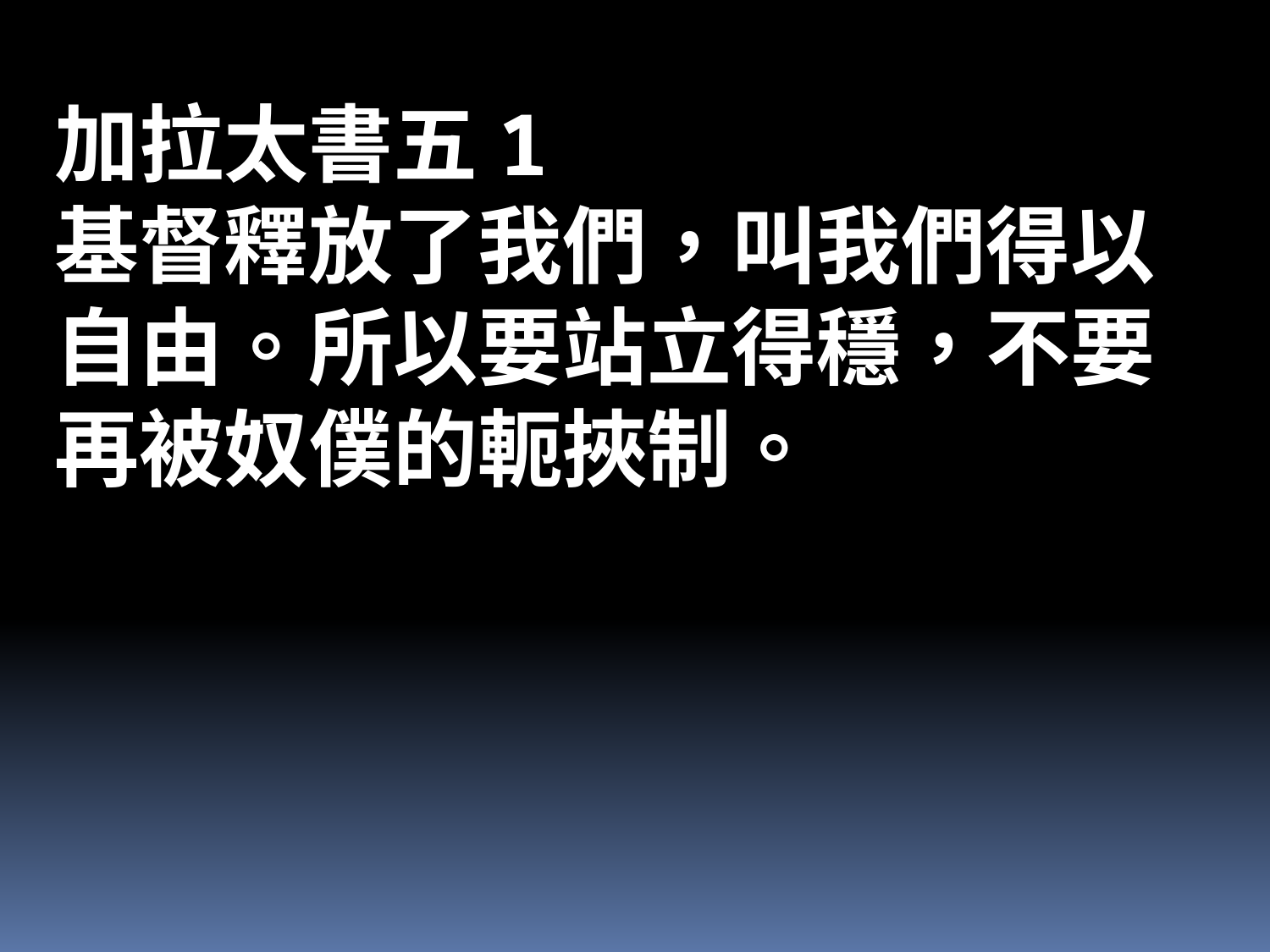

加拉太書五1
基督釋放了我們，叫我們得以自由。所以要站立得穩，不要再被奴僕的軛挾制。